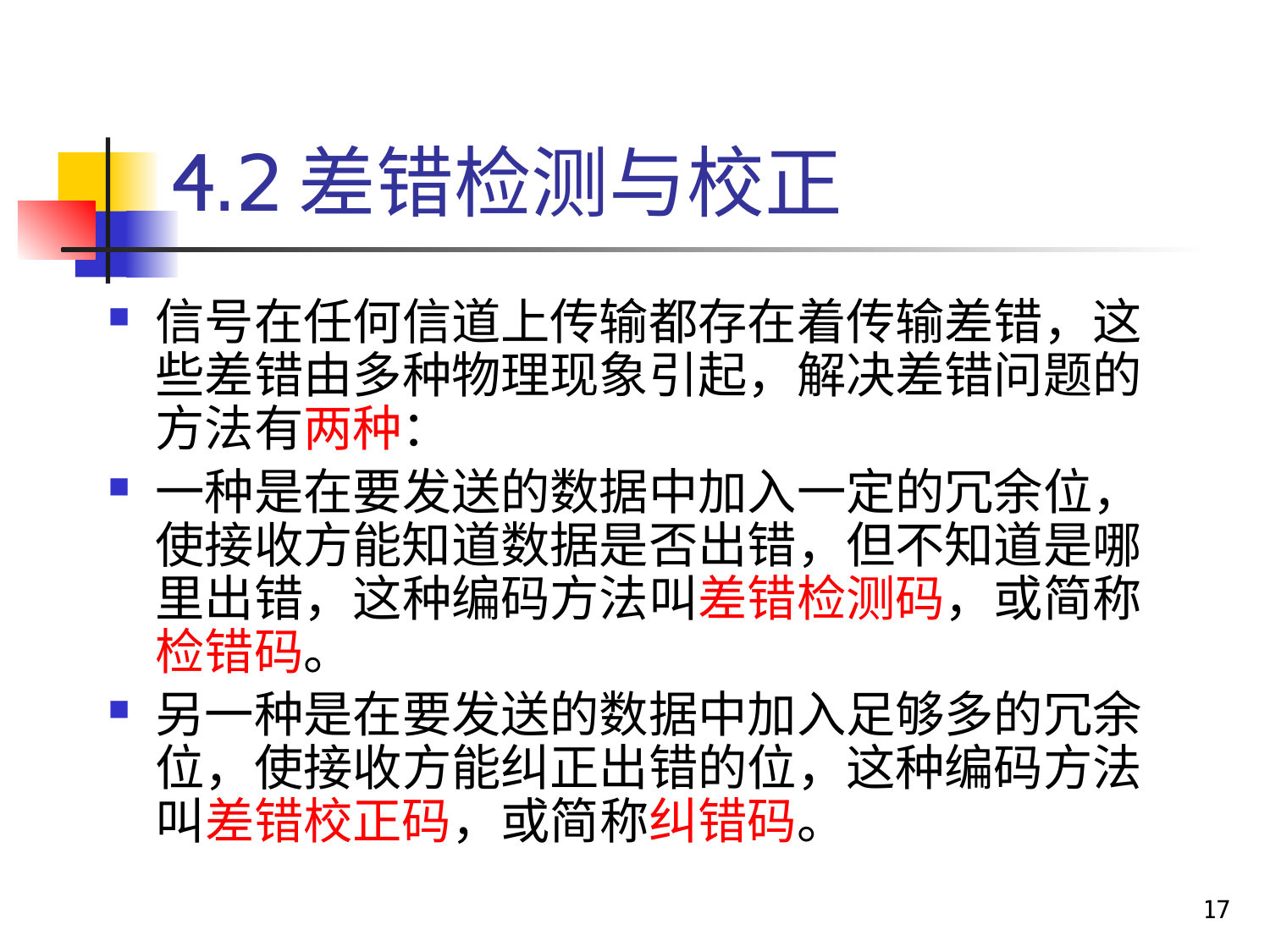

# 4.2差错检测与校正
信号在任何信道上传输都存在着传输差错，这些差错由多种物理现象引起，解决差错问题的方法有两种：
一种是在要发送的数据中加入一定的冗余位，使接收方能知道数据是否出错，但不知道是哪里出错，这种编码方法叫差错检测码，或简称检错码。
另一种是在要发送的数据中加入足够多的冗余位，使接收方能纠正出错的位，这种编码方法叫差错校正码，或简称纠错码。
17